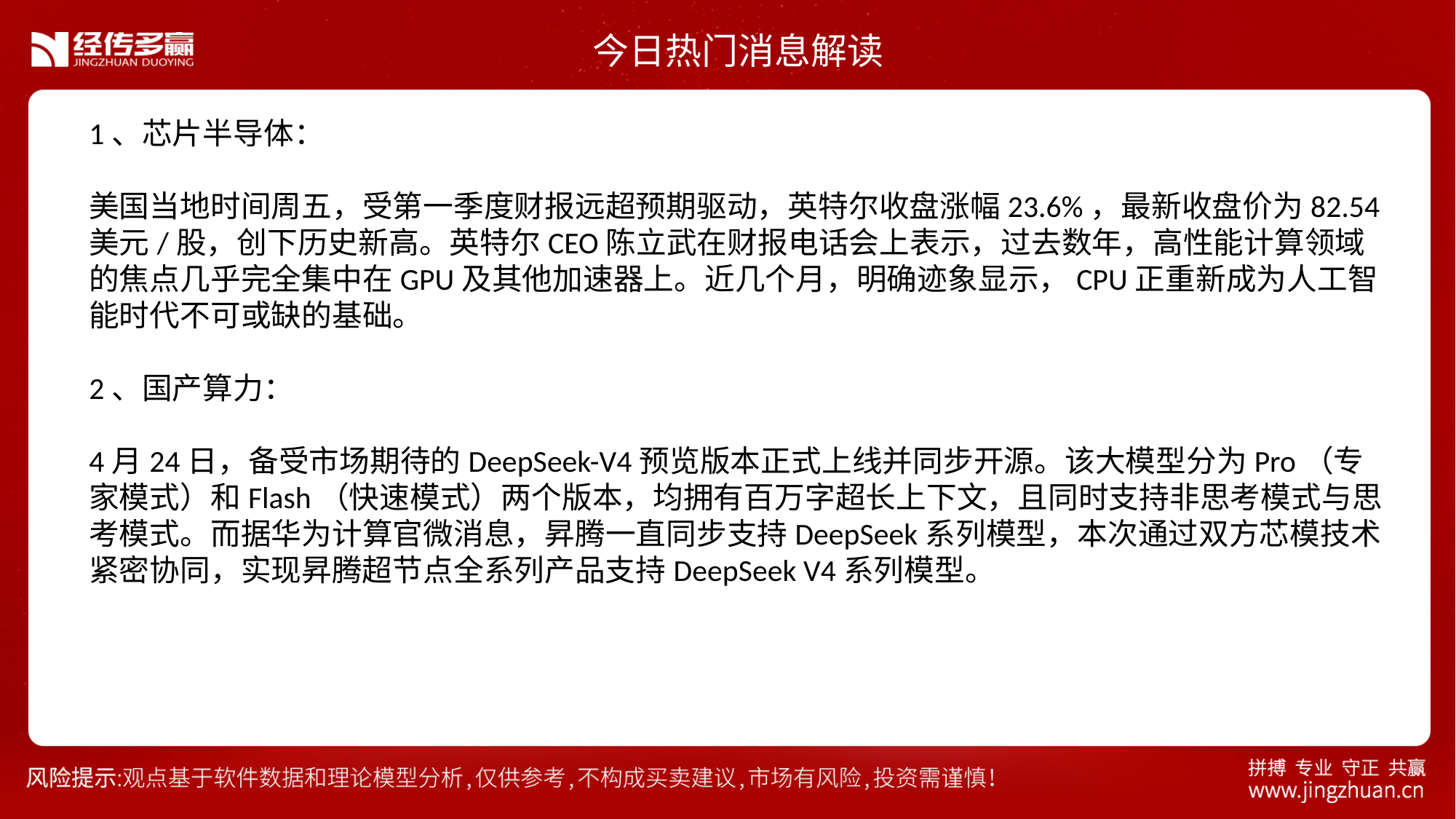

今日热门消息解读
1、芯片半导体：

美国当地时间周五，受第一季度财报远超预期驱动，英特尔收盘涨幅23.6%，最新收盘价为82.54美元/股，创下历史新高。英特尔CEO陈立武在财报电话会上表示，过去数年，高性能计算领域的焦点几乎完全集中在GPU及其他加速器上。近几个月，明确迹象显示，CPU正重新成为人工智能时代不可或缺的基础。

2、国产算力：

4月24日，备受市场期待的DeepSeek-V4预览版本正式上线并同步开源。该大模型分为Pro（专家模式）和Flash（快速模式）两个版本，均拥有百万字超长上下文，且同时支持非思考模式与思考模式。而据华为计算官微消息，昇腾一直同步支持DeepSeek系列模型，本次通过双方芯模技术紧密协同，实现昇腾超节点全系列产品支持DeepSeek V4系列模型。